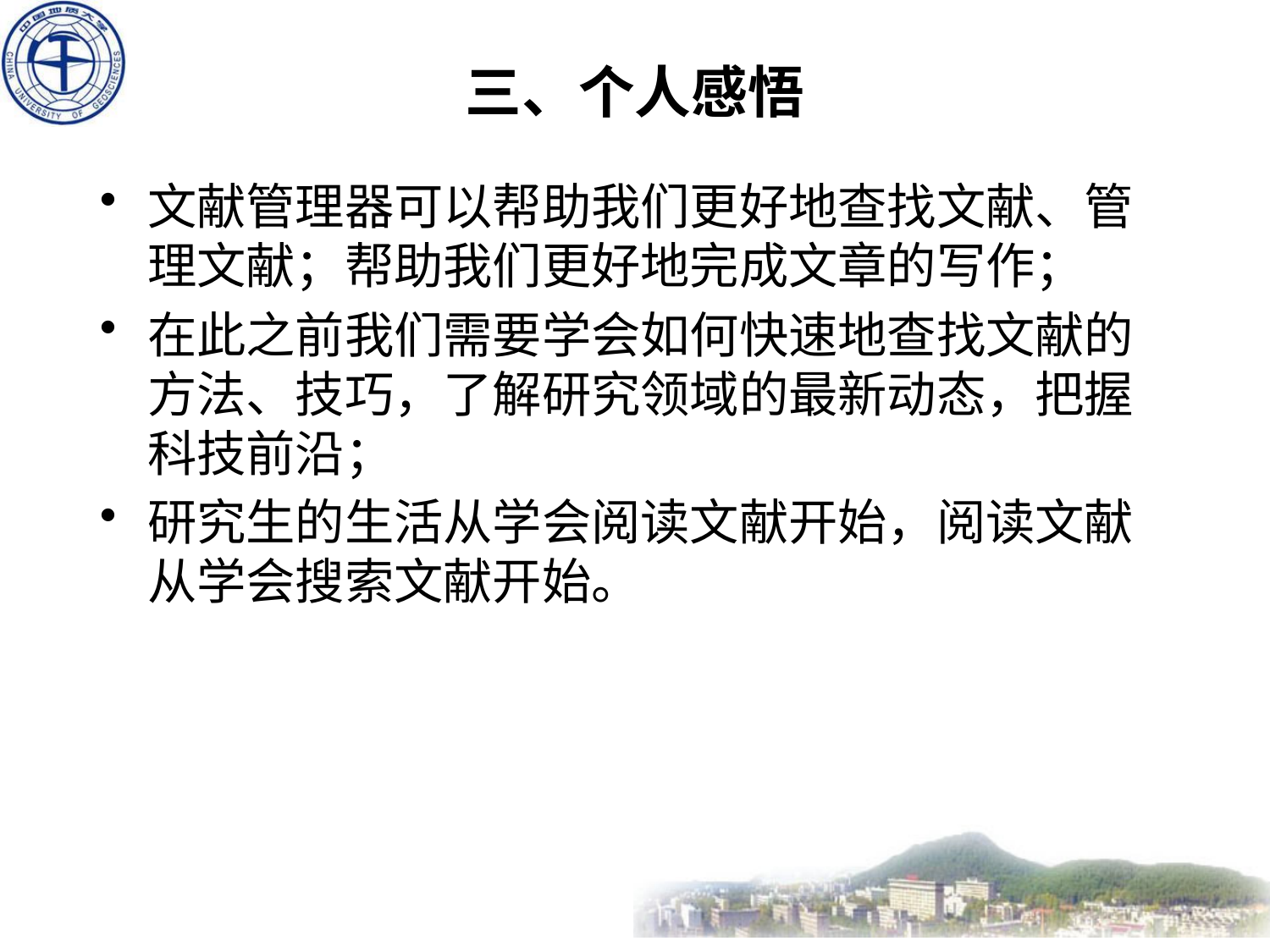

# 三、个人感悟
文献管理器可以帮助我们更好地查找文献、管理文献；帮助我们更好地完成文章的写作；
在此之前我们需要学会如何快速地查找文献的方法、技巧，了解研究领域的最新动态，把握科技前沿；
研究生的生活从学会阅读文献开始，阅读文献从学会搜索文献开始。